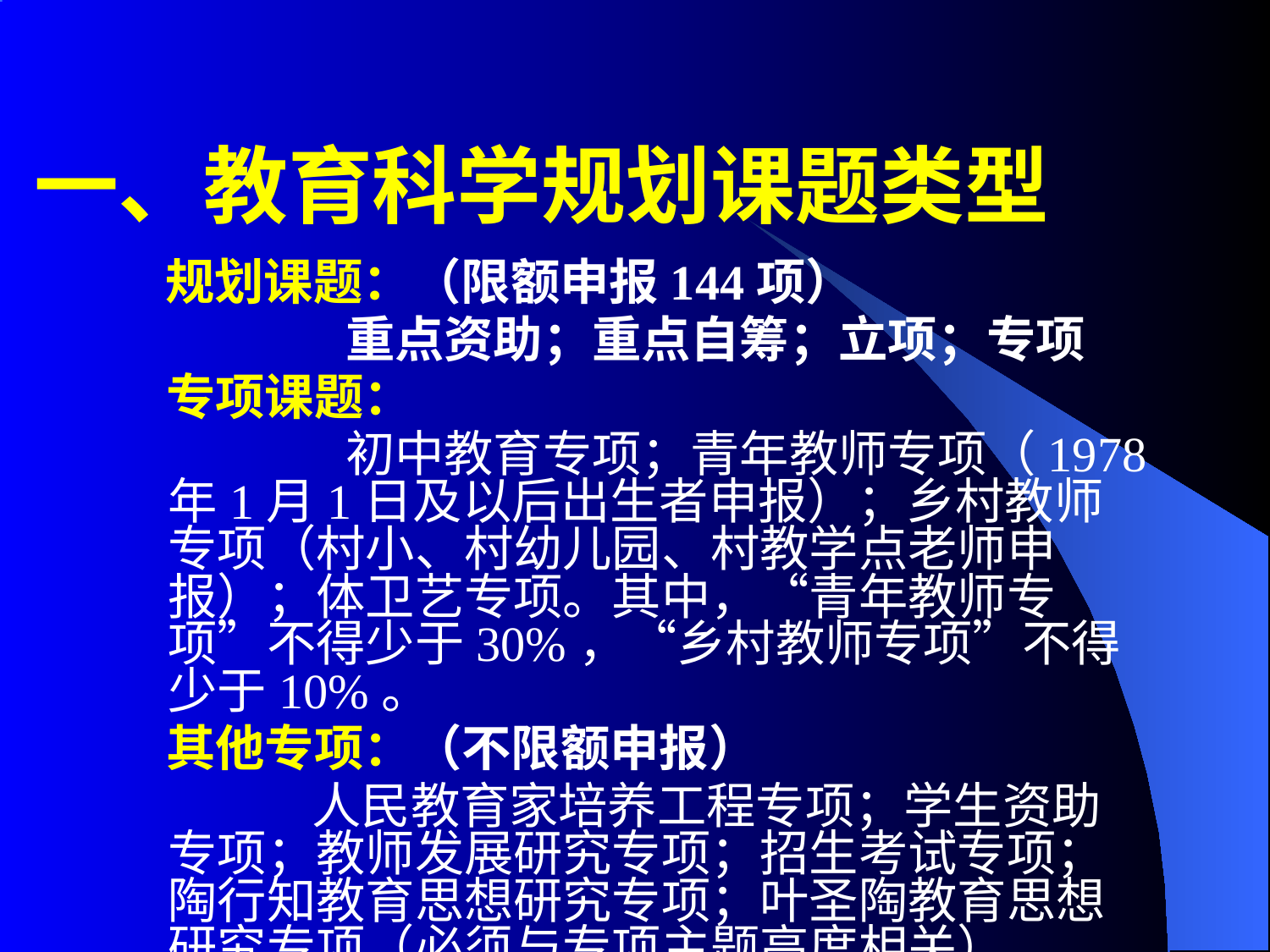

一、教育科学规划课题类型
   规划课题：（限额申报144项）
                   重点资助；重点自筹；立项；专项
   专项课题：
                   初中教育专项；青年教师专项（1978年1月1日及以后出生者申报）；乡村教师专项（村小、村幼儿园、村教学点老师申报）；体卫艺专项。其中，“青年教师专项”不得少于30%，“乡村教师专项”不得少于10%。
   其他专项：（不限额申报）
                人民教育家培养工程专项；学生资助专项；教师发展研究专项；招生考试专项；陶行知教育思想研究专项；叶圣陶教育思想研究专项（必须与专项主题高度相关）。